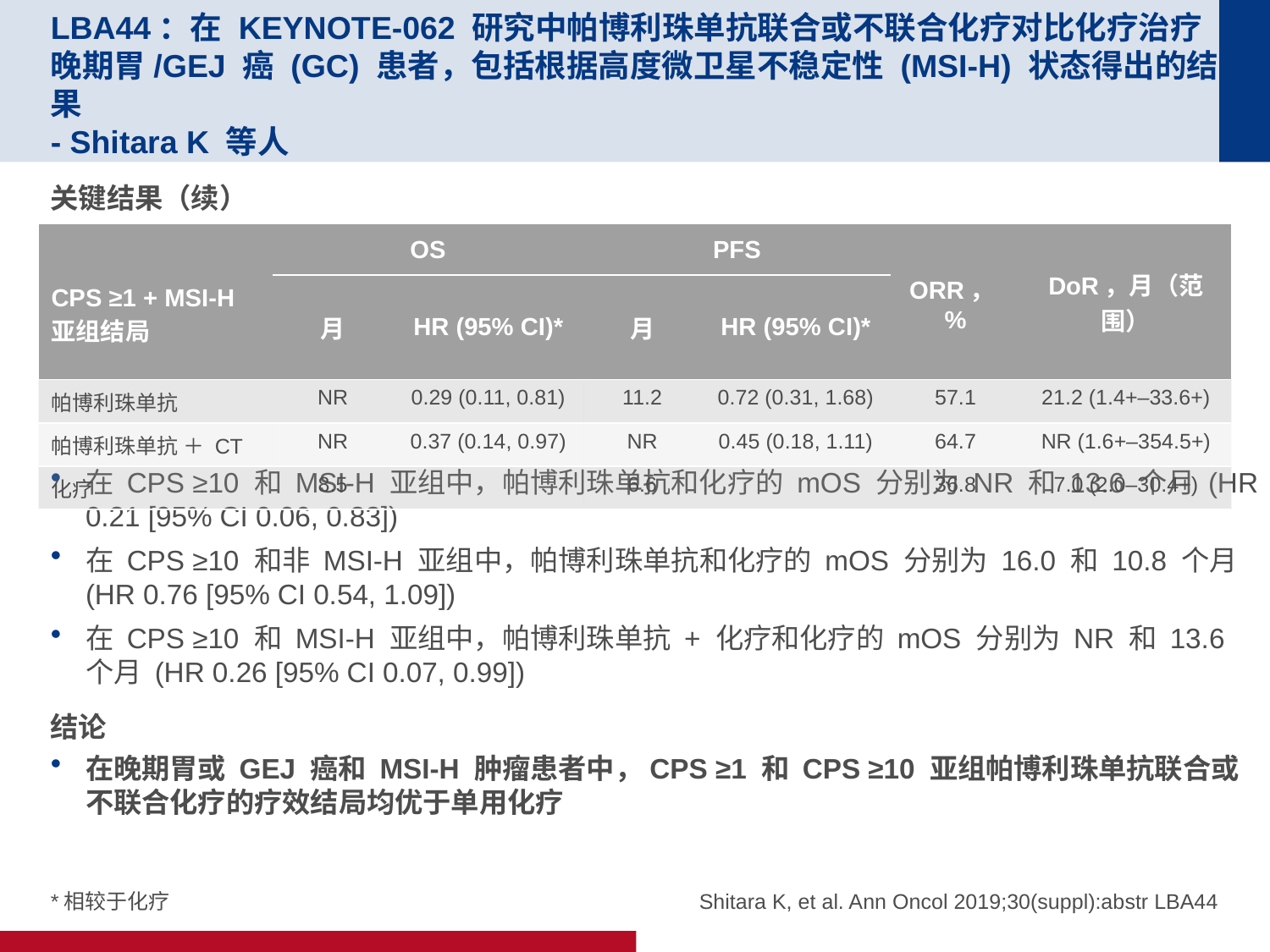

# LBA44：在 KEYNOTE-062 研究中帕博利珠单抗联合或不联合化疗对比化疗治疗晚期胃/GEJ 癌 (GC) 患者，包括根据高度微卫星不稳定性 (MSI-H) 状态得出的结果 - Shitara K 等人
关键结果（续）
在 CPS ≥10 和 MSI-H 亚组中，帕博利珠单抗和化疗的 mOS 分别为 NR 和 13.6 个月 (HR 0.21 [95% CI 0.06, 0.83])
在 CPS ≥10 和非 MSI-H 亚组中，帕博利珠单抗和化疗的 mOS 分别为 16.0 和 10.8 个月 (HR 0.76 [95% CI 0.54, 1.09])
在 CPS ≥10 和 MSI-H 亚组中，帕博利珠单抗 + 化疗和化疗的 mOS 分别为 NR 和 13.6 个月 (HR 0.26 [95% CI 0.07, 0.99])
结论
在晚期胃或 GEJ 癌和 MSI-H 肿瘤患者中，CPS ≥1 和 CPS ≥10 亚组帕博利珠单抗联合或不联合化疗的疗效结局均优于单用化疗
| CPS ≥1 + MSI-H 亚组结局 | OS |  | PFS |  | ORR，% | DoR，月（范围） |
| --- | --- | --- | --- | --- | --- | --- |
|  | 月 | HR (95% CI)\* | 月 | HR (95% CI)\* |  |  |
| 帕博利珠单抗 | NR | 0.29 (0.11, 0.81) | 11.2 | 0.72 (0.31, 1.68) | 57.1 | 21.2 (1.4+–33.6+) |
| 帕博利珠单抗 ＋ CT | NR | 0.37 (0.14, 0.97) | NR | 0.45 (0.18, 1.11) | 64.7 | NR (1.6+–354.5+) |
| 化疗 | 8.5 |  | 6.6 |  | 36.8 | 7.0 (2.0–30.4+) |
*相较于化疗
Shitara K, et al. Ann Oncol 2019;30(suppl):abstr LBA44